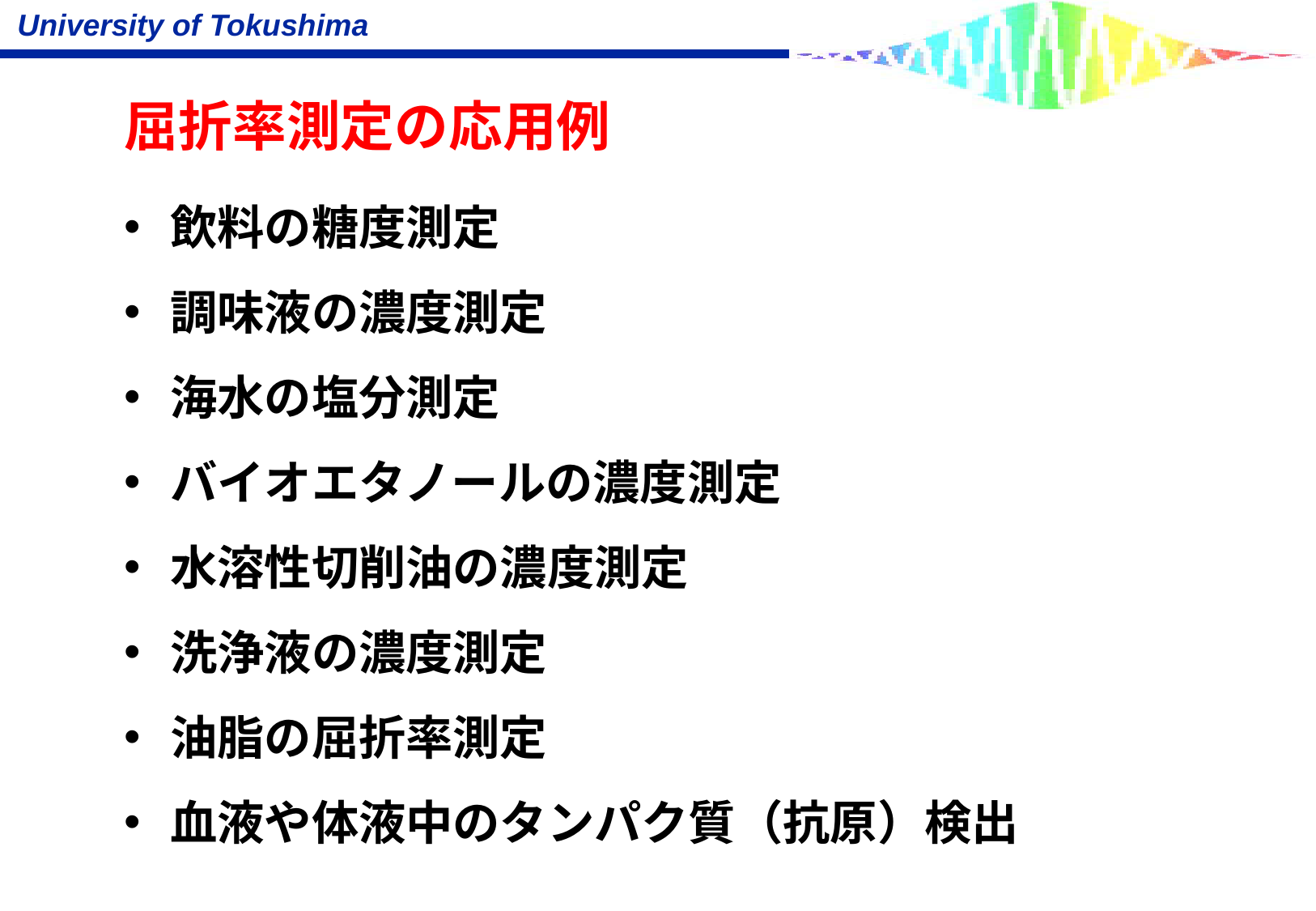

屈折率測定の応用例
飲料の糖度測定
調味液の濃度測定
海水の塩分測定
バイオエタノールの濃度測定
水溶性切削油の濃度測定
洗浄液の濃度測定
油脂の屈折率測定
血液や体液中のタンパク質（抗原）検出